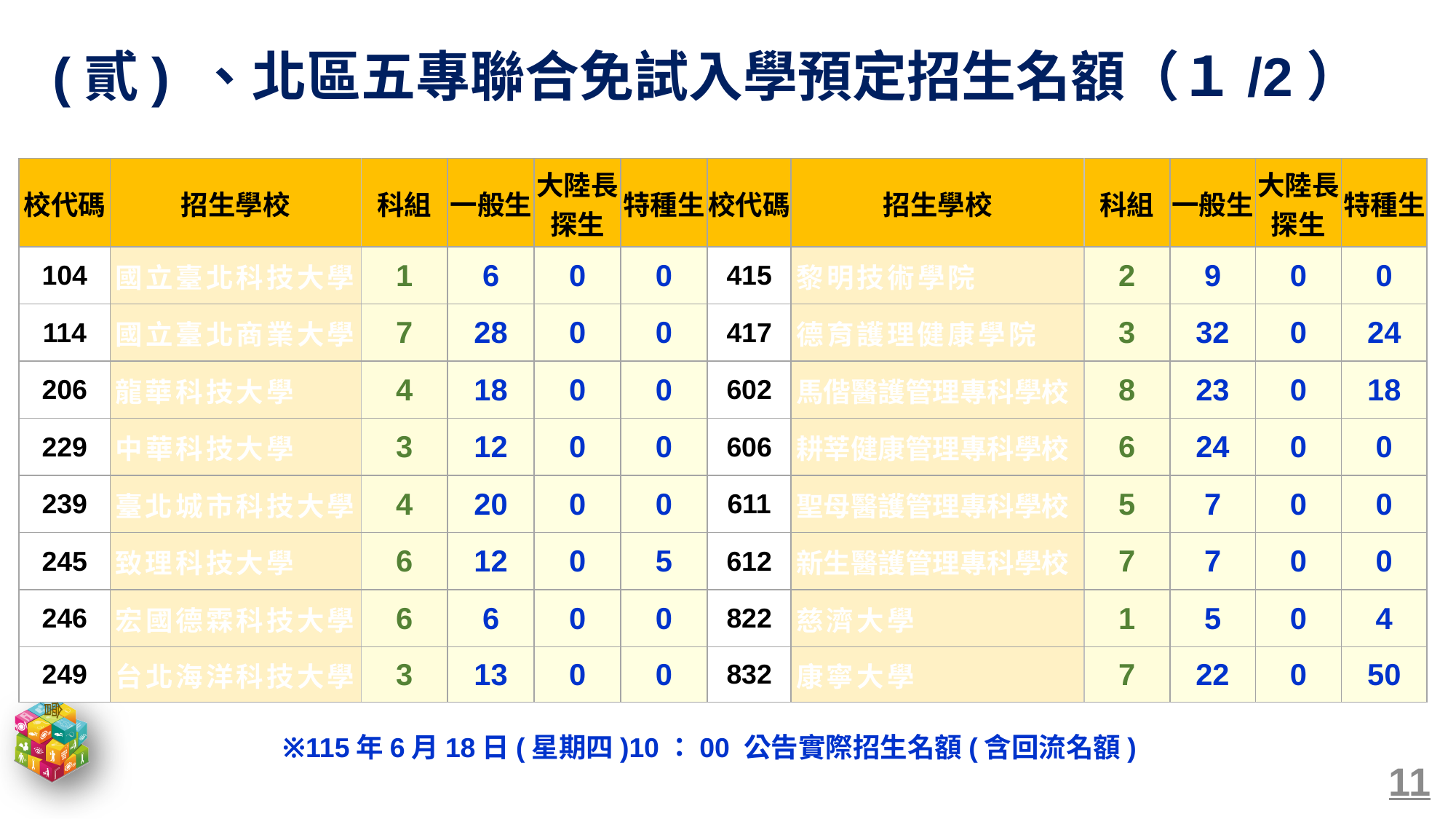

# (貳) 、北區五專聯合免試入學預定招生名額（１/2）
| 校代碼 | 招生學校 | 科組 | 一般生 | 大陸長探生 | 特種生 | 校代碼 | 招生學校 | 科組 | 一般生 | 大陸長探生 | 特種生 |
| --- | --- | --- | --- | --- | --- | --- | --- | --- | --- | --- | --- |
| 104 | 國立臺北科技大學 | 1 | 6 | 0 | 0 | 415 | 黎明技術學院 | 2 | 9 | 0 | 0 |
| 114 | 國立臺北商業大學 | 7 | 28 | 0 | 0 | 417 | 德育護理健康學院 | 3 | 32 | 0 | 24 |
| 206 | 龍華科技大學 | 4 | 18 | 0 | 0 | 602 | 馬偕醫護管理專科學校 | 8 | 23 | 0 | 18 |
| 229 | 中華科技大學 | 3 | 12 | 0 | 0 | 606 | 耕莘健康管理專科學校 | 6 | 24 | 0 | 0 |
| 239 | 臺北城市科技大學 | 4 | 20 | 0 | 0 | 611 | 聖母醫護管理專科學校 | 5 | 7 | 0 | 0 |
| 245 | 致理科技大學 | 6 | 12 | 0 | 5 | 612 | 新生醫護管理專科學校 | 7 | 7 | 0 | 0 |
| 246 | 宏國德霖科技大學 | 6 | 6 | 0 | 0 | 822 | 慈濟大學 | 1 | 5 | 0 | 4 |
| 249 | 台北海洋科技大學 | 3 | 13 | 0 | 0 | 832 | 康寧大學 | 7 | 22 | 0 | 50 |
※115年6月18日(星期四)10：00 公告實際招生名額(含回流名額)
11